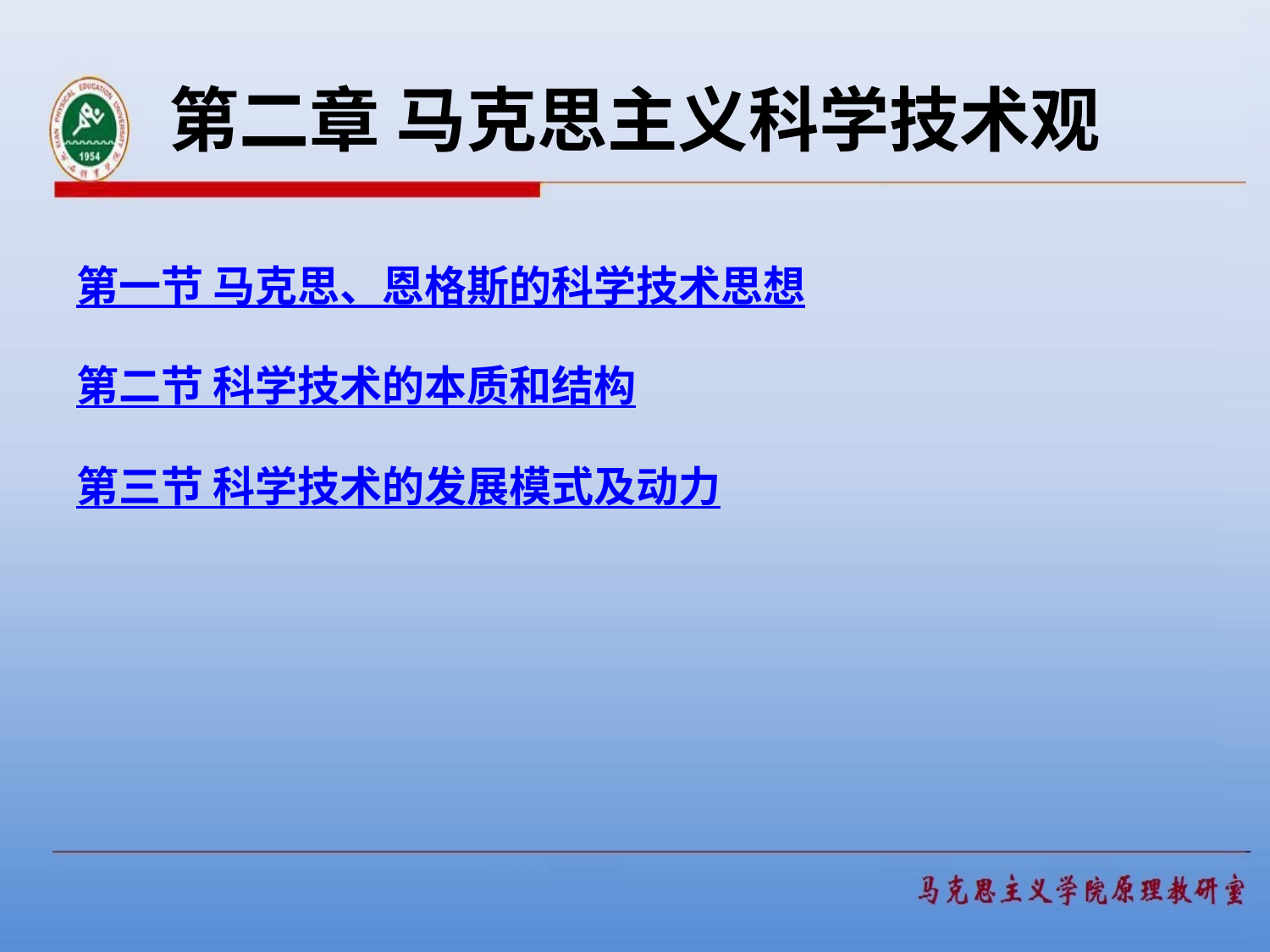

# 第二章 马克思主义科学技术观
第一节 马克思、恩格斯的科学技术思想
第二节 科学技术的本质和结构
第三节 科学技术的发展模式及动力